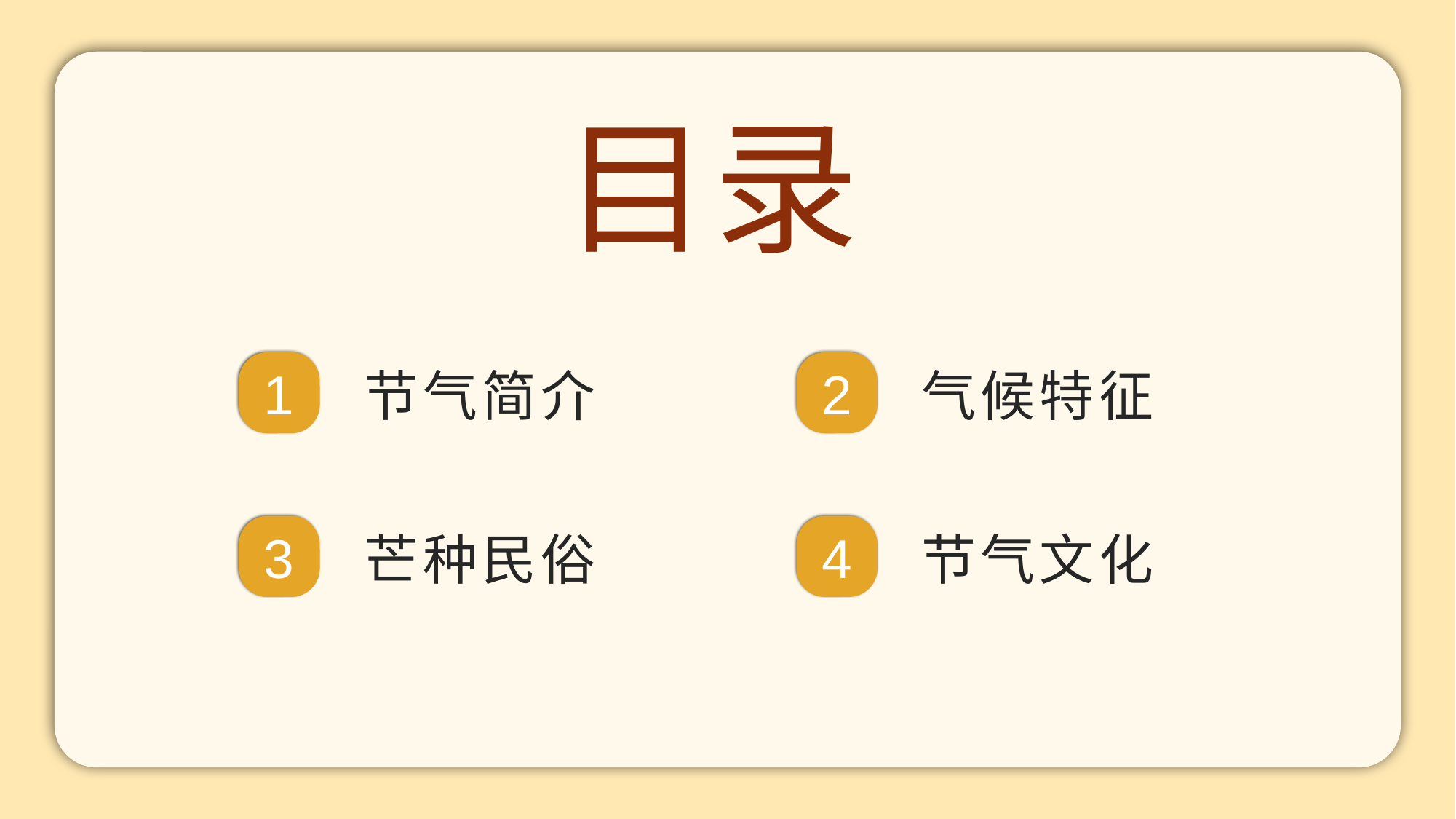

目录
https://www.ypppt.com/
1
2
节气简介
气候特征
3
4
芒种民俗
节气文化